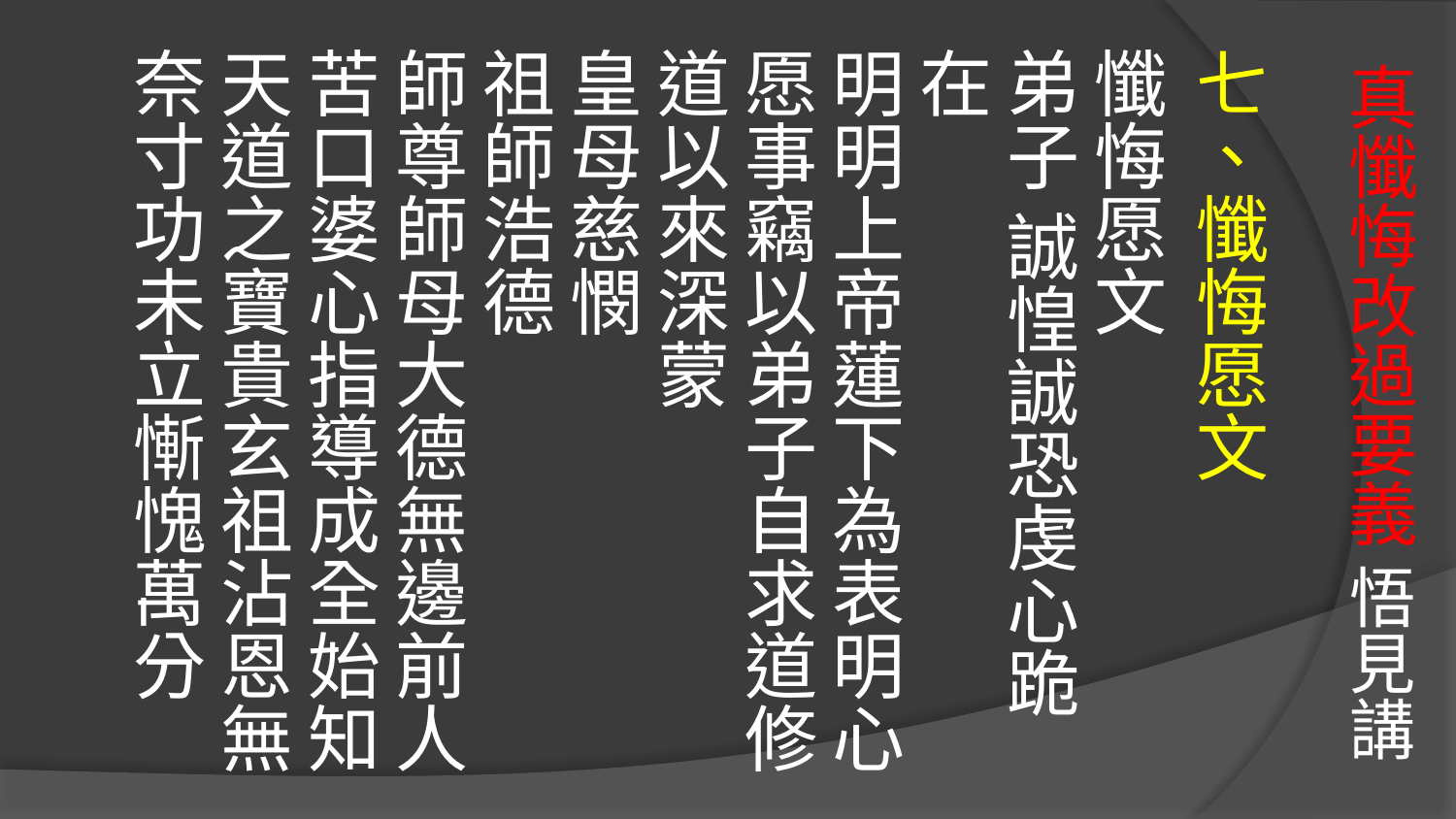

七、懺悔愿文
懺悔愿文
弟子 誠惶誠恐虔心跪在 
明明上帝蓮下為表明心愿事竊以弟子自求道修道以來深蒙 
皇母慈憫 
祖師浩德 
師尊師母大德無邊前人苦口婆心指導成全始知天道之寶貴玄祖沾恩無奈寸功未立慚愧萬分
# 真懺悔改過要義 悟見講